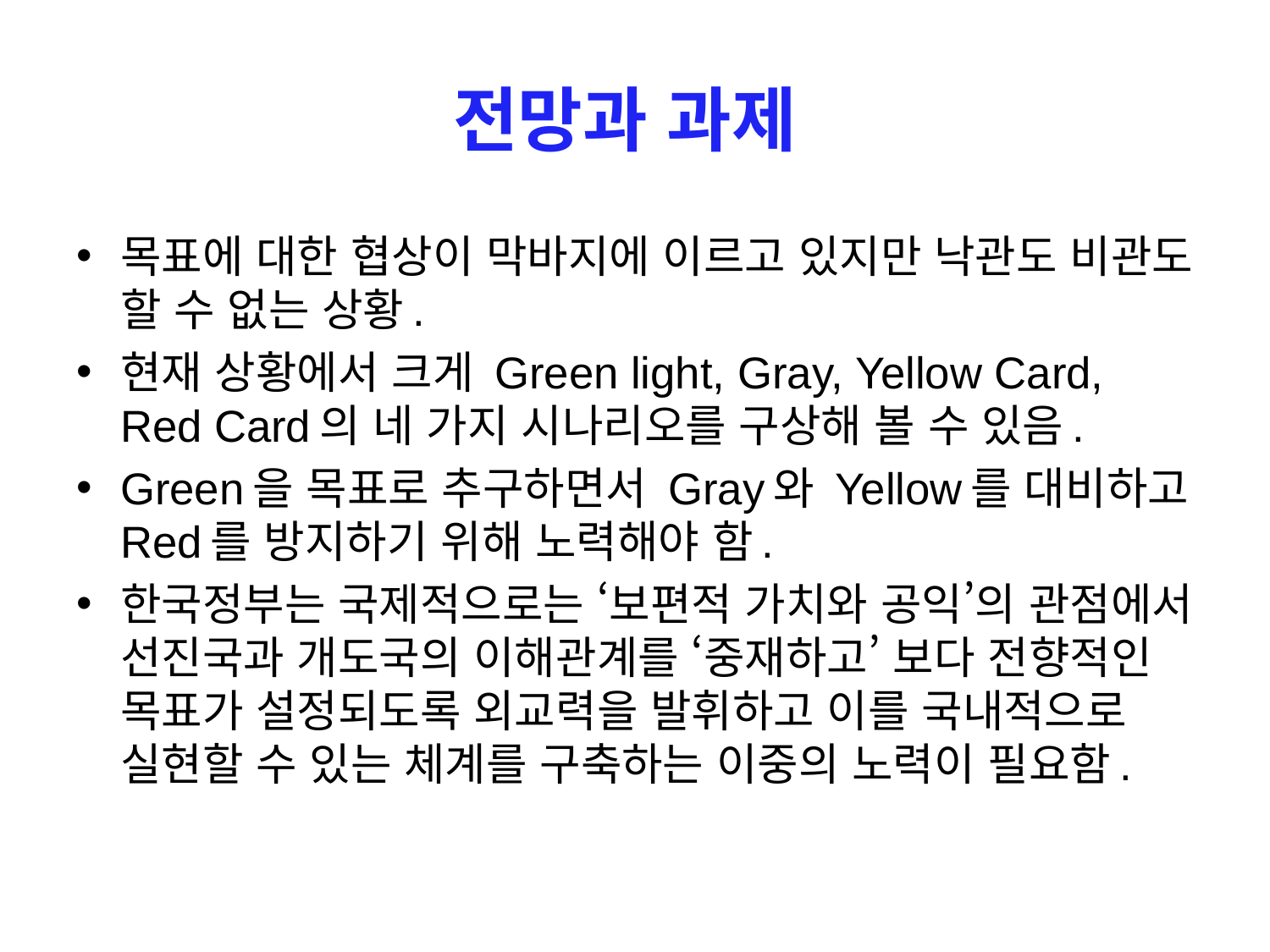

# 전망과 과제
목표에 대한 협상이 막바지에 이르고 있지만 낙관도 비관도 할 수 없는 상황.
현재 상황에서 크게 Green light, Gray, Yellow Card, Red Card의 네 가지 시나리오를 구상해 볼 수 있음.
Green을 목표로 추구하면서 Gray와 Yellow를 대비하고 Red를 방지하기 위해 노력해야 함.
한국정부는 국제적으로는 ‘보편적 가치와 공익’의 관점에서 선진국과 개도국의 이해관계를 ‘중재하고’ 보다 전향적인 목표가 설정되도록 외교력을 발휘하고 이를 국내적으로 실현할 수 있는 체계를 구축하는 이중의 노력이 필요함.